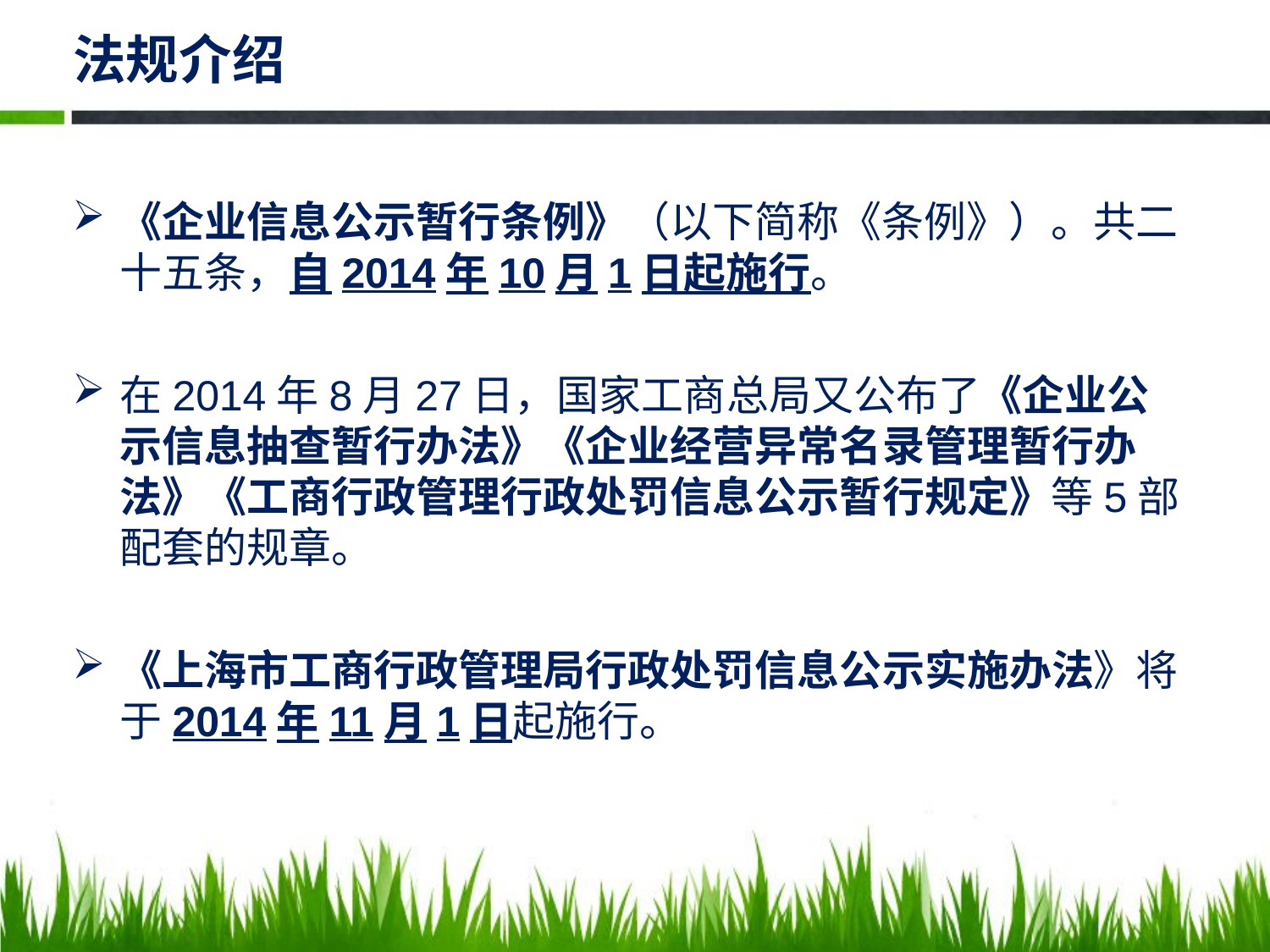

# 法规介绍
《企业信息公示暂行条例》（以下简称《条例》）。共二十五条，自2014年10月1日起施行。

在2014年8月27日，国家工商总局又公布了《企业公示信息抽查暂行办法》《企业经营异常名录管理暂行办法》《工商行政管理行政处罚信息公示暂行规定》等5部配套的规章。

《上海市工商行政管理局行政处罚信息公示实施办法》将于2014年11月1日起施行。